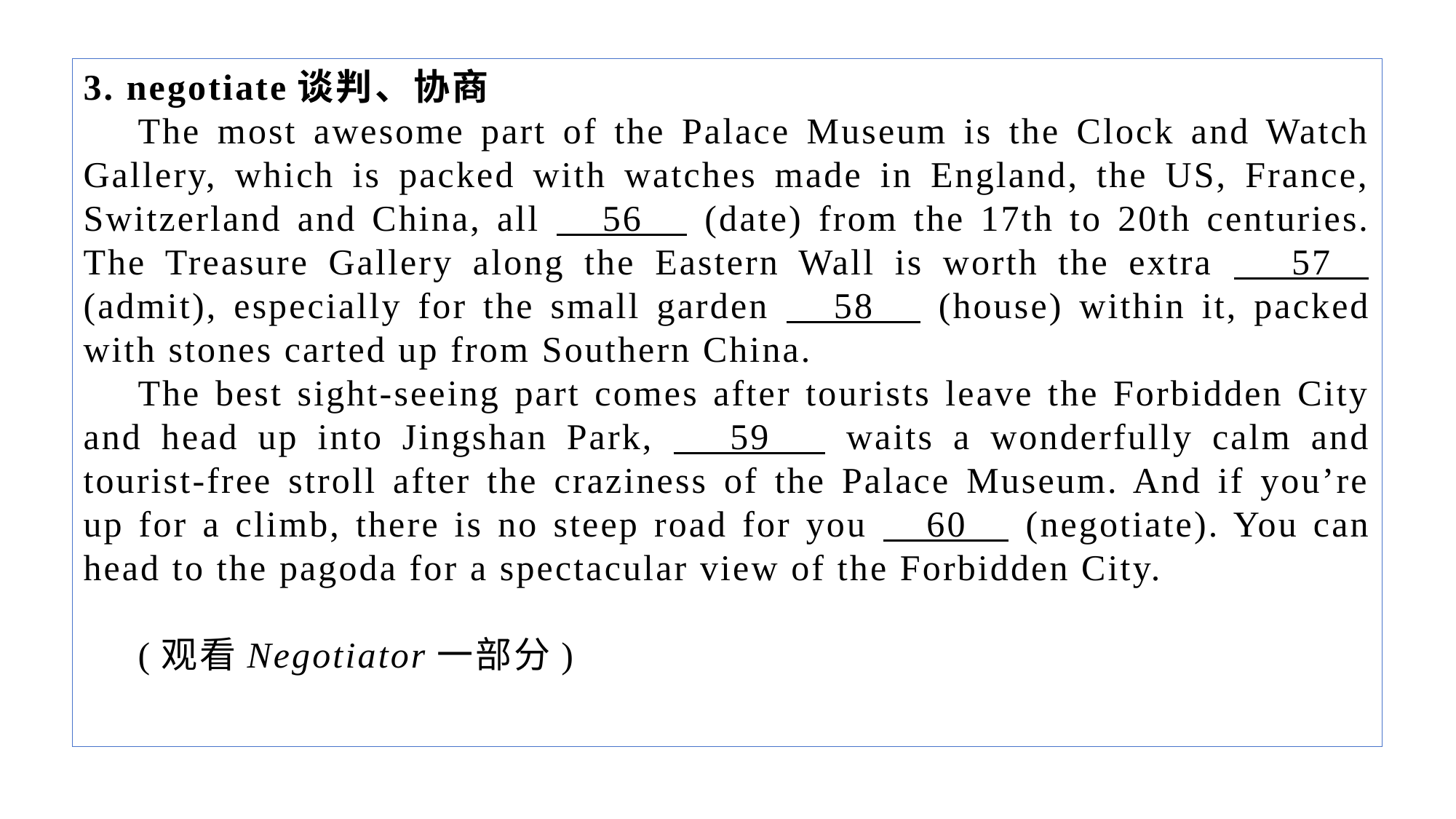

3. negotiate谈判、协商
The most awesome part of the Palace Museum is the Clock and Watch Gallery, which is packed with watches made in England, the US, France, Switzerland and China, all    56    (date) from the 17th to 20th centuries. The Treasure Gallery along the Eastern Wall is worth the extra    57   (admit), especially for the small garden    58    (house) within it, packed with stones carted up from Southern China.
The best sight-seeing part comes after tourists leave the Forbidden City and head up into Jingshan Park,    59    waits a wonderfully calm and tourist-free stroll after the craziness of the Palace Museum. And if you’re up for a climb, there is no steep road for you    60    (negotiate). You can head to the pagoda for a spectacular view of the Forbidden City.

(观看Negotiator一部分)